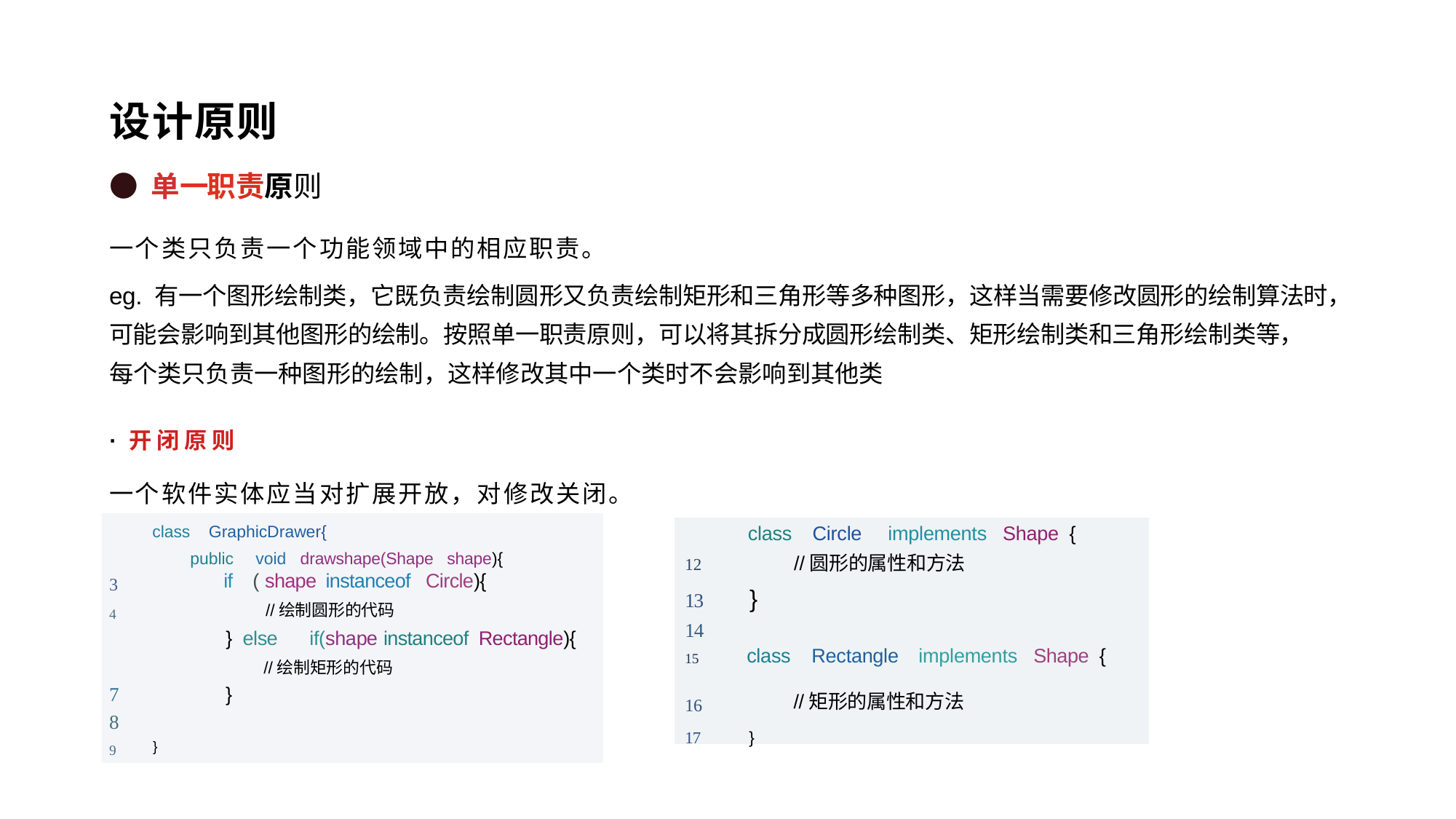

设计原则
● 单一职责原则

一个类只负责一个功能领域中的相应职责。
eg. 有一个图形绘制类，它既负责绘制圆形又负责绘制矩形和三角形等多种图形，这样当需要修改圆形的绘制算法时，
可能会影响到其他图形的绘制。按照单一职责原则，可以将其拆分成圆形绘制类、矩形绘制类和三角形绘制类等，

每个类只负责一种图形的绘制，这样修改其中一个类时不会影响到其他类

· 开 闭 原 则

一个软件实体应当对扩展开放，对修改关闭。
class    GraphicDrawer{
public    void  drawshape(Shape   shape){
3                       if    ( shape instanceof   Circle){
4                                      //绘制圆形的代码
}  else     if(shape instanceof  Rectangle){
//绘制矩形的代码
7                     }
8
9          }

class   Circle    implements   Shape  {
12                      //圆形的属性和方法
13         }
14
15             class   Rectangle   implements   Shape  {
16                  //矩形的属性和方法

17           }